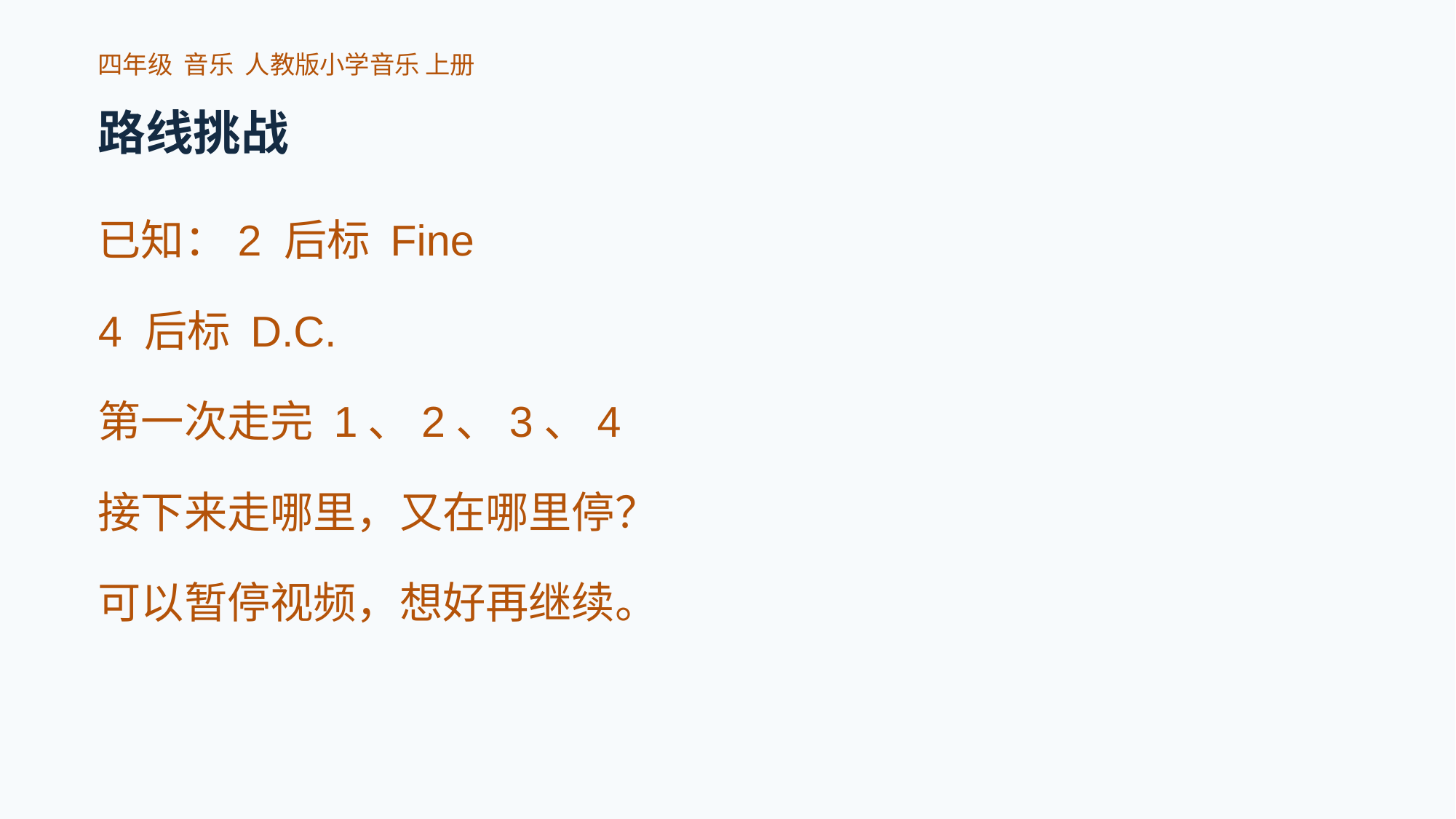

四年级  音乐  人教版小学音乐 上册
路线挑战
已知：2 后标 Fine
4 后标 D.C.
第一次走完 1、2、3、4
接下来走哪里，又在哪里停？
可以暂停视频，想好再继续。